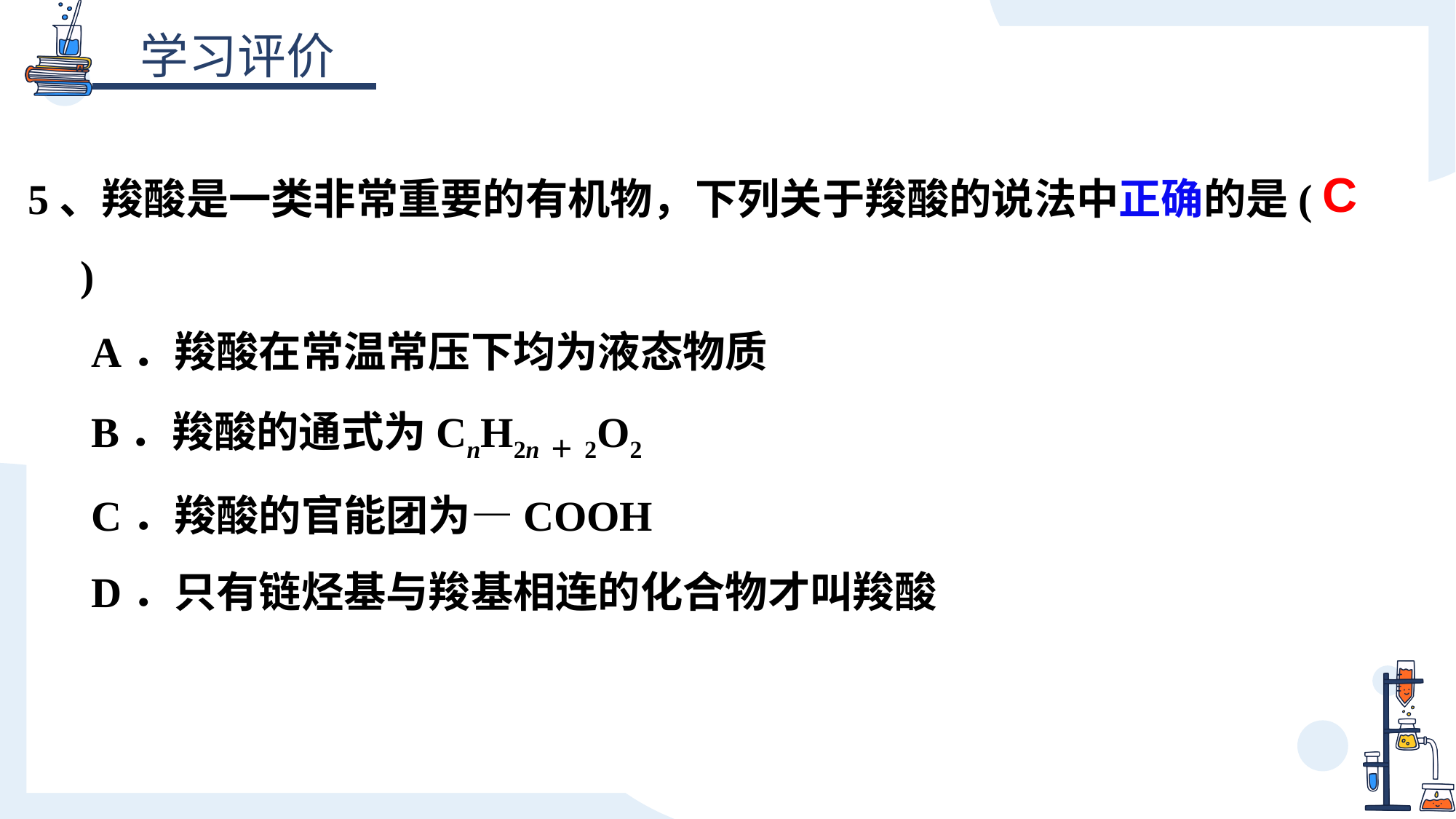

5、羧酸是一类非常重要的有机物，下列关于羧酸的说法中正确的是(　　)
      A．羧酸在常温常压下均为液态物质
      B．羧酸的通式为CnH2n＋2O2
      C．羧酸的官能团为—COOH
      D．只有链烃基与羧基相连的化合物才叫羧酸
C